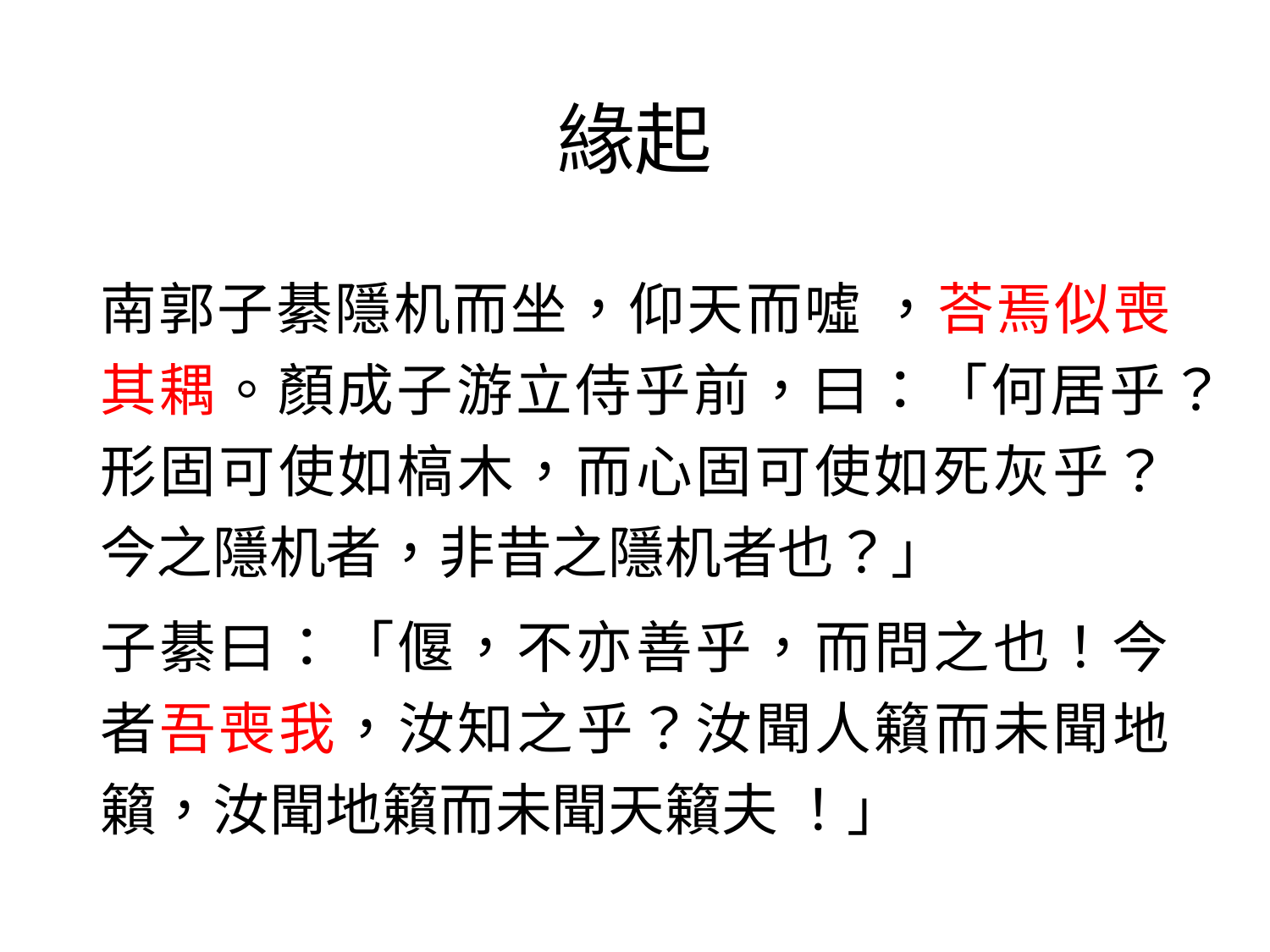

# 緣起
南郭子綦隱机而坐，仰天而噓 ，荅焉似喪其耦。顏成子游立侍乎前，曰：「何居乎？形固可使如槁木，而心固可使如死灰乎？今之隱机者，非昔之隱机者也？」
子綦曰：「偃，不亦善乎，而問之也！今者吾喪我，汝知之乎？汝聞人籟而未聞地籟，汝聞地籟而未聞天籟夫 ！」